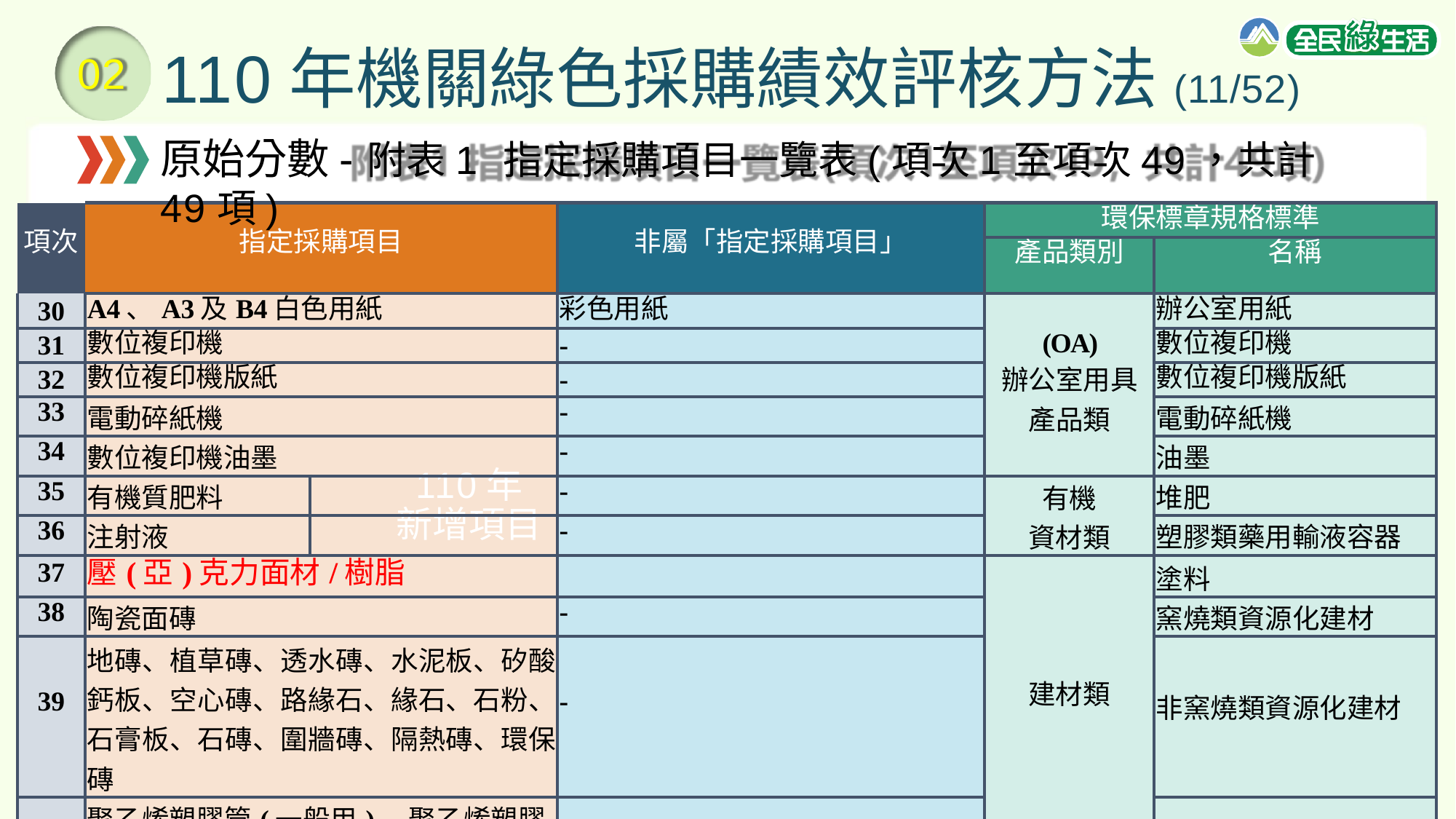

# 110年機關綠色採購績效評核方法(11/52)
原始分數-附表1 指定採購項目一覽表(項次1至項次49，共計49項)

02

| 項次 | 指定採購項目 |  | 非屬「指定採購項目」 | 環保標章規格標準 |  |  |
| --- | --- | --- | --- | --- | --- | --- |
|  |  |  |  | 產品類別 | 名稱 |  |
| 30 | A4、A3及B4白色用紙 |  | 彩色用紙 | (OA) 辦公室用具 產品類 | 辦公室用紙 |  |
| 31 | 數位複印機 |  | - |  | 數位複印機 |  |
| 32 | 數位複印機版紙 |  | - |  | 數位複印機版紙 |  |
| 33 | 電動碎紙機 |  | - |  | 電動碎紙機 |  |
| 34 | 數位複印機油墨 |  | - |  | 油墨 |  |
| 35 | 有機質肥料 | 110年 | - | 有機 資材類 | 堆肥 |  |
| 36 | 注射液 | 新增項目 | - |  | 塑膠類藥用輸液容器 |  |
| 37 | 壓(亞)克力面材/樹脂 |  |  | 建材類 | 塗料 |  |
| 38 | 陶瓷面磚 |  | - |  | 窯燒類資源化建材 |  |
| 39 | 地磚、植草磚、透水磚、水泥板、矽酸 鈣板、空心磚、路緣石、緣石、石粉、 石膏板、石磚、圍牆磚、隔熱磚、環保 磚 |  | - |  | 非窯燒類資源化建材 |  |
| 40 | 聚乙烯塑膠管(一般用)、聚乙烯塑膠管( 自來水用) |  | - |  | 塑膠類管材 | 17 |